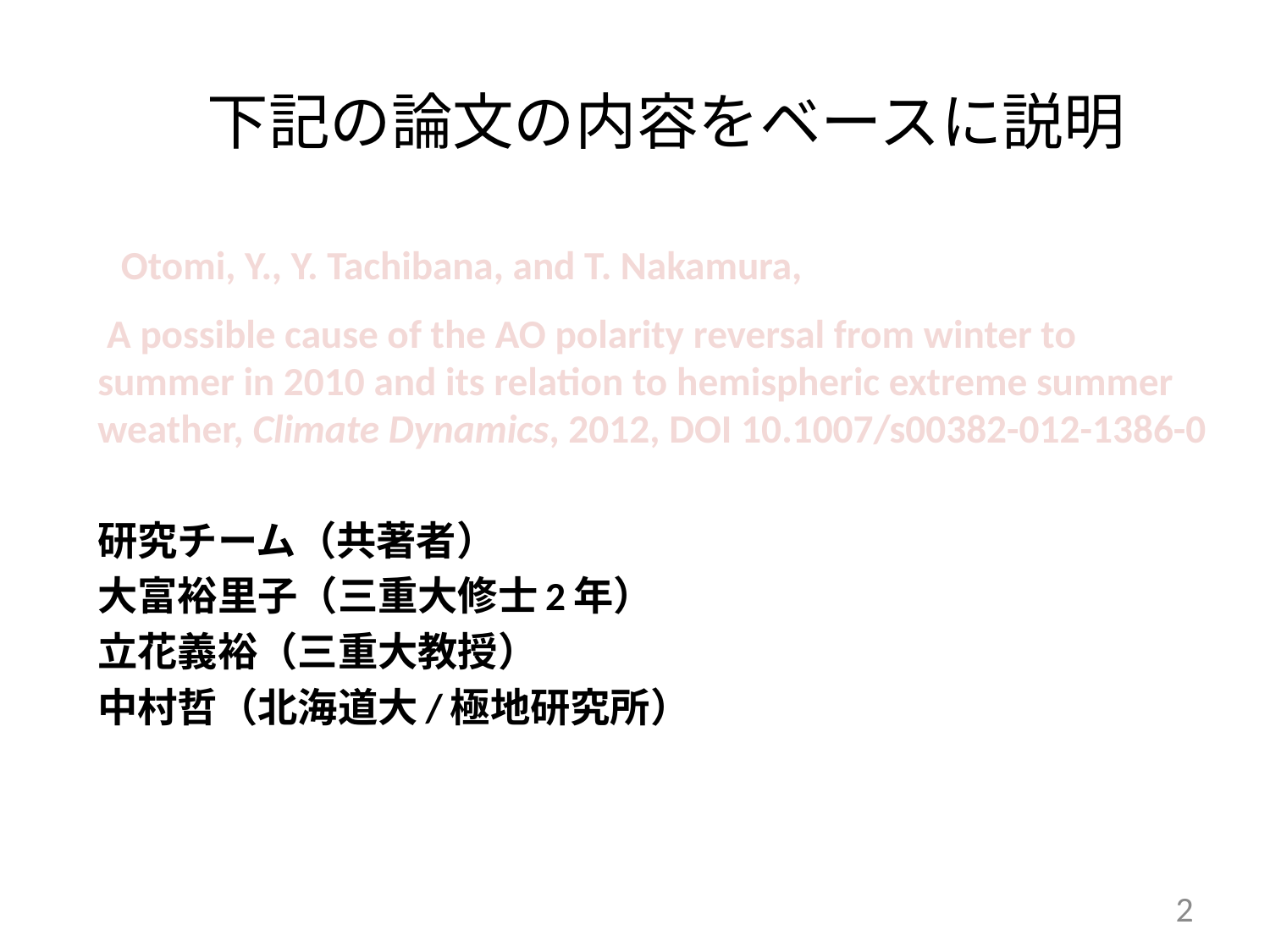

下記の論文の内容をベースに説明
 Otomi, Y., Y. Tachibana, and T. Nakamura,
 A possible cause of the AO polarity reversal from winter to summer in 2010 and its relation to hemispheric extreme summer weather, Climate Dynamics, 2012, DOI 10.1007/s00382-012-1386-0

研究チーム（共著者）
大富裕里子（三重大修士2年）
立花義裕（三重大教授）
中村哲（北海道大/極地研究所）
2